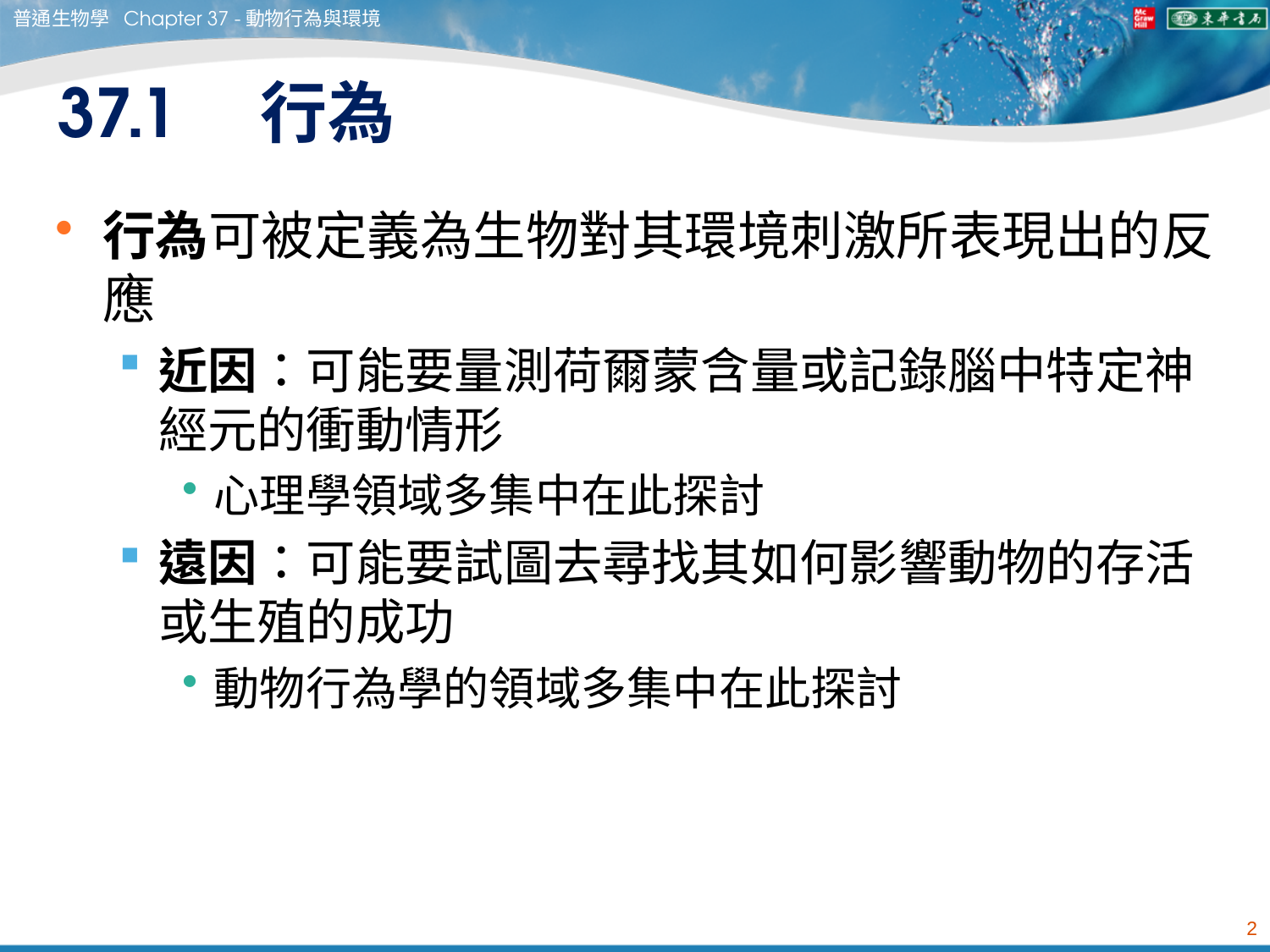

普通生物學  Chapter 37 -動物行為與環境
# 37.1　行為
行為可被定義為生物對其環境刺激所表現出的反應
近因：可能要量測荷爾蒙含量或記錄腦中特定神經元的衝動情形
心理學領域多集中在此探討
遠因：可能要試圖去尋找其如何影響動物的存活或生殖的成功
動物行為學的領域多集中在此探討
2